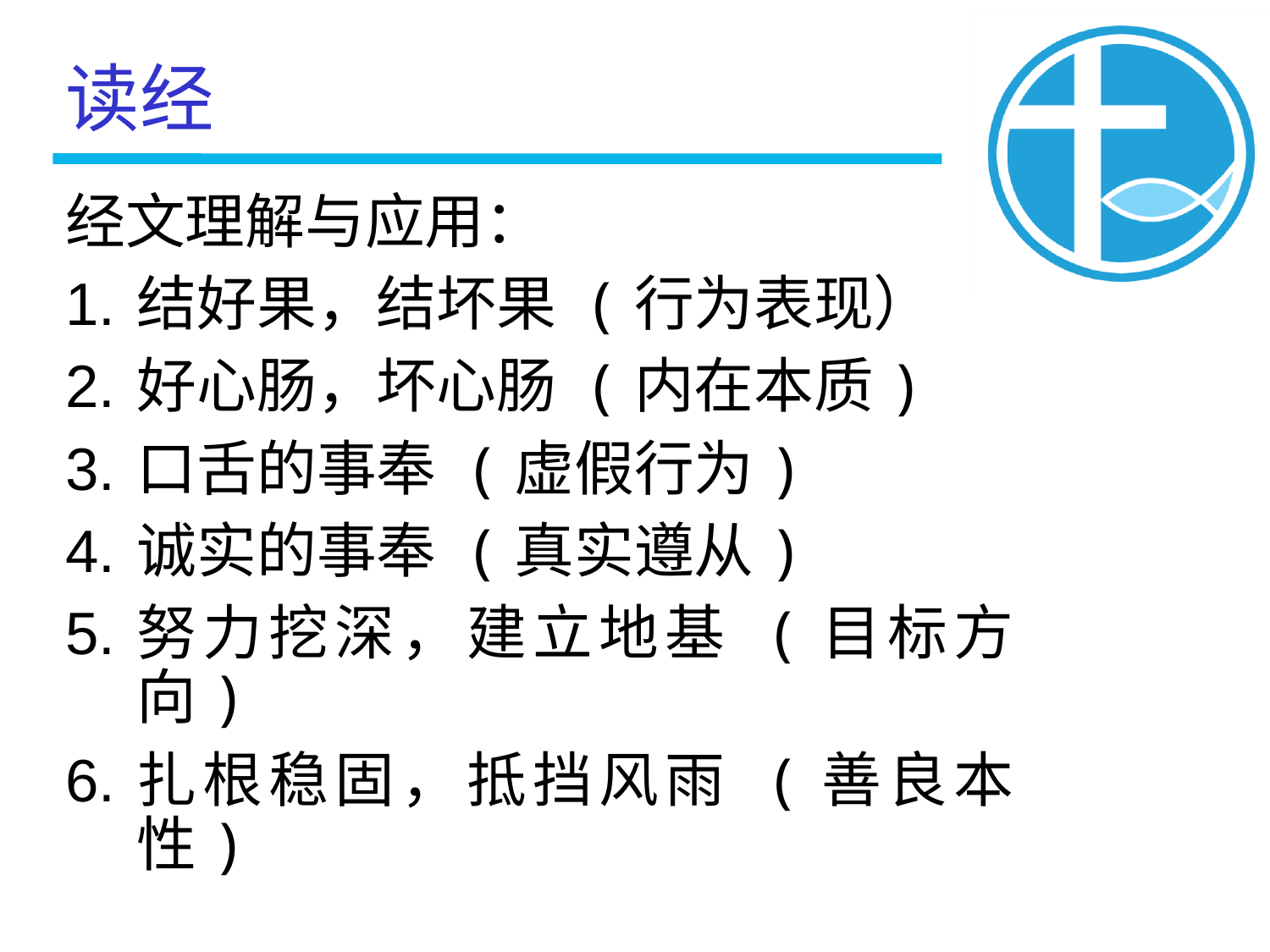

读经
经文理解与应用：
结好果，结坏果 (行为表现）
好心肠，坏心肠 (内在本质)
口舌的事奉 (虚假行为)
诚实的事奉 (真实遵从)
努力挖深，建立地基 (目标方向)
扎根稳固，抵挡风雨 (善良本性)